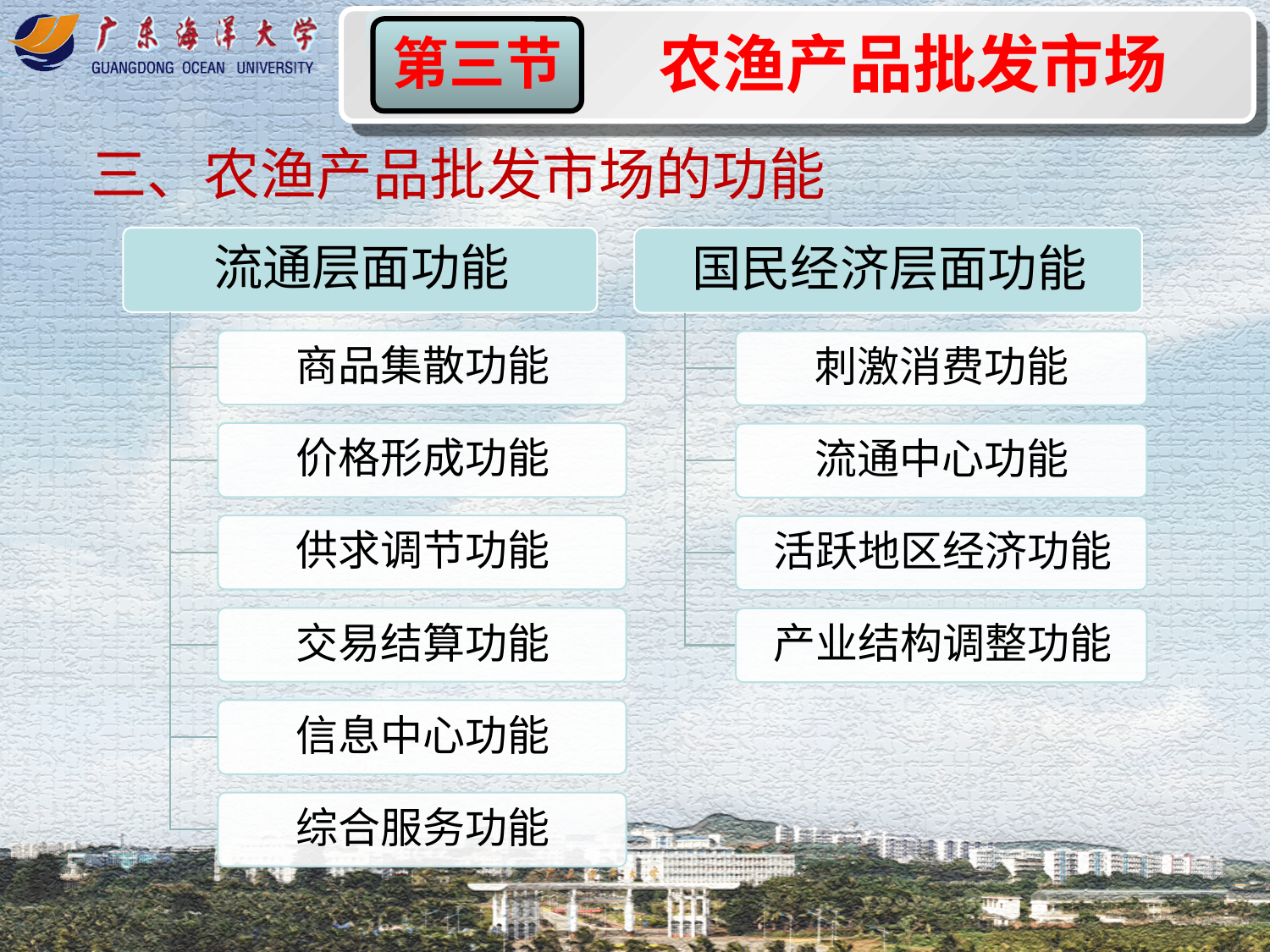

农渔产品批发市场

第三节
三、农渔产品批发市场的功能
流通层面功能
商品集散功能
价格形成功能
供求调节功能
交易结算功能
信息中心功能
综合服务功能
国民经济层面功能
刺激消费功能
流通中心功能
活跃地区经济功能
产业结构调整功能